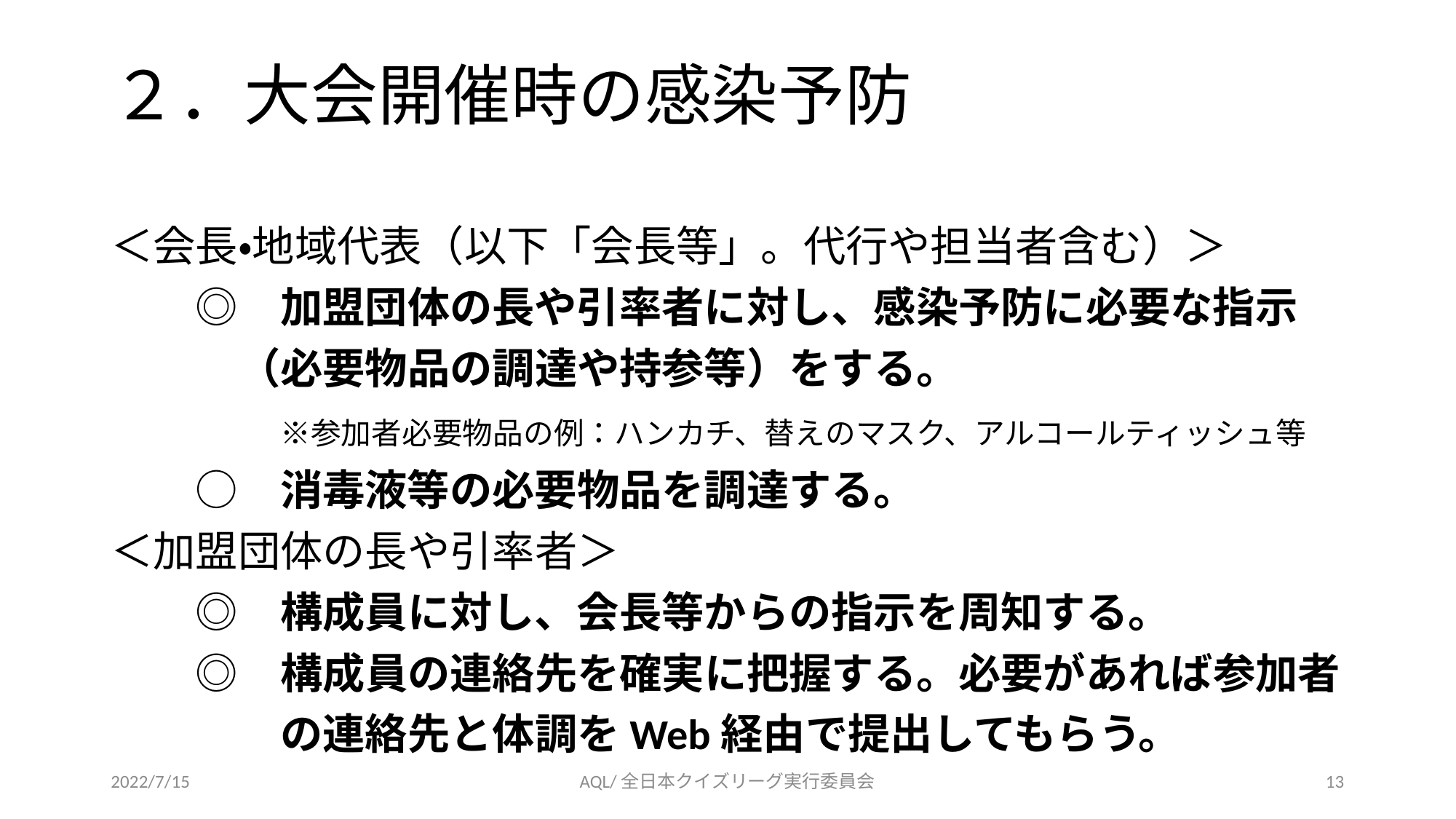

# ２．大会開催時の感染予防

＜会長・地域代表（以下「会長等」。代行や担当者含む）＞
　　◎　加盟団体の長や引率者に対し、感染予防に必要な指示
　　　（必要物品の調達や持参等）をする。
　　　　※参加者必要物品の例：ハンカチ、替えのマスク、アルコールティッシュ等
　　○　消毒液等の必要物品を調達する。
＜加盟団体の長や引率者＞
　　◎　構成員に対し、会長等からの指示を周知する。
　　◎　構成員の連絡先を確実に把握する。必要があれば参加者
　　　　の連絡先と体調をWeb経由で提出してもらう。
2022/7/15
AQL/全日本クイズリーグ実行委員会
13